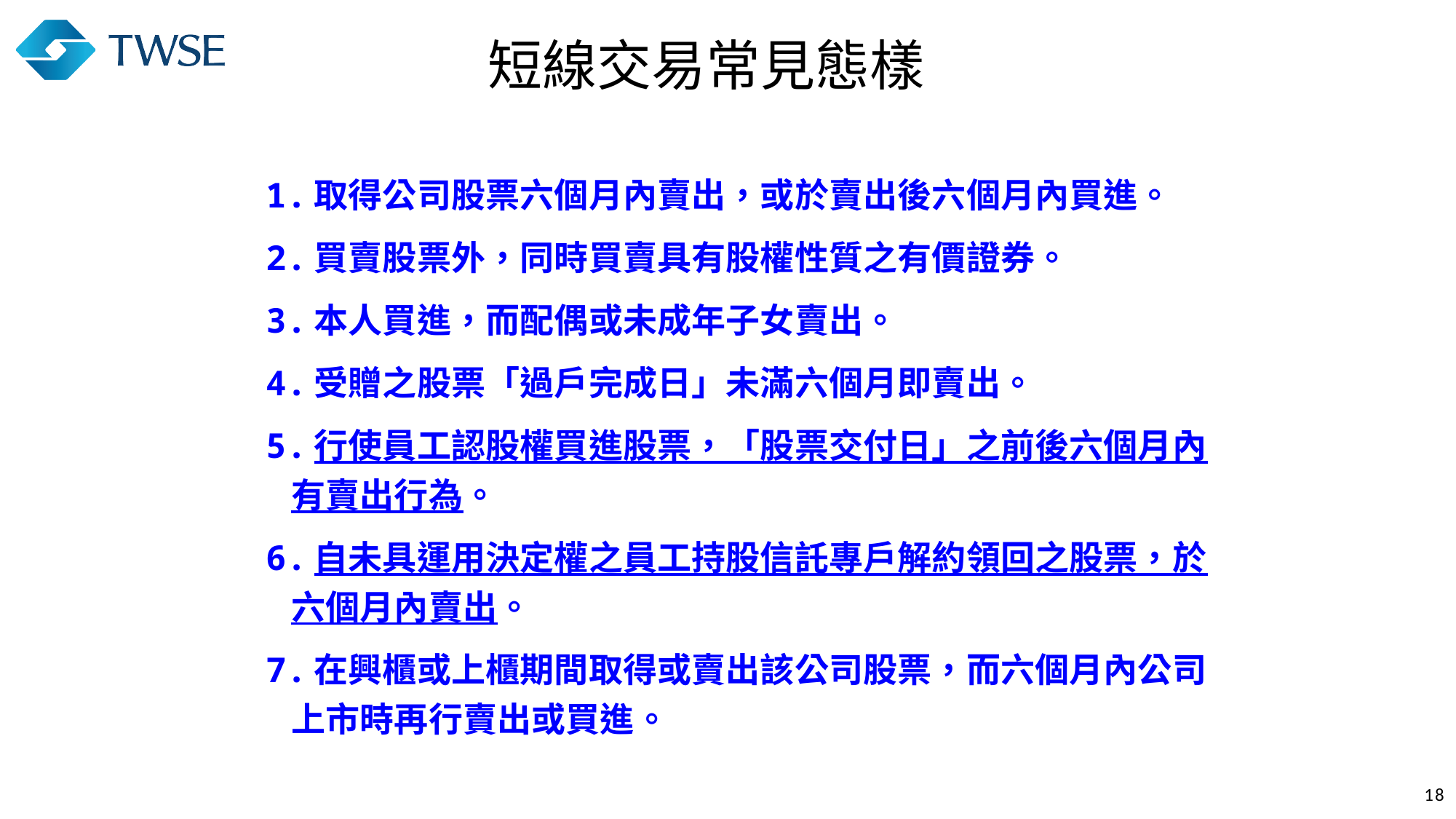

短線交易常見態樣

#
1.取得公司股票六個月內賣出，或於賣出後六個月內買進。
2.買賣股票外，同時買賣具有股權性質之有價證券。
3.本人買進，而配偶或未成年子女賣出。
4.受贈之股票「過戶完成日」未滿六個月即賣出。
5.行使員工認股權買進股票，「股票交付日」之前後六個月內有賣出行為。
6.自未具運用決定權之員工持股信託專戶解約領回之股票，於六個月內賣出。
7.在興櫃或上櫃期間取得或賣出該公司股票，而六個月內公司上市時再行賣出或買進。

18